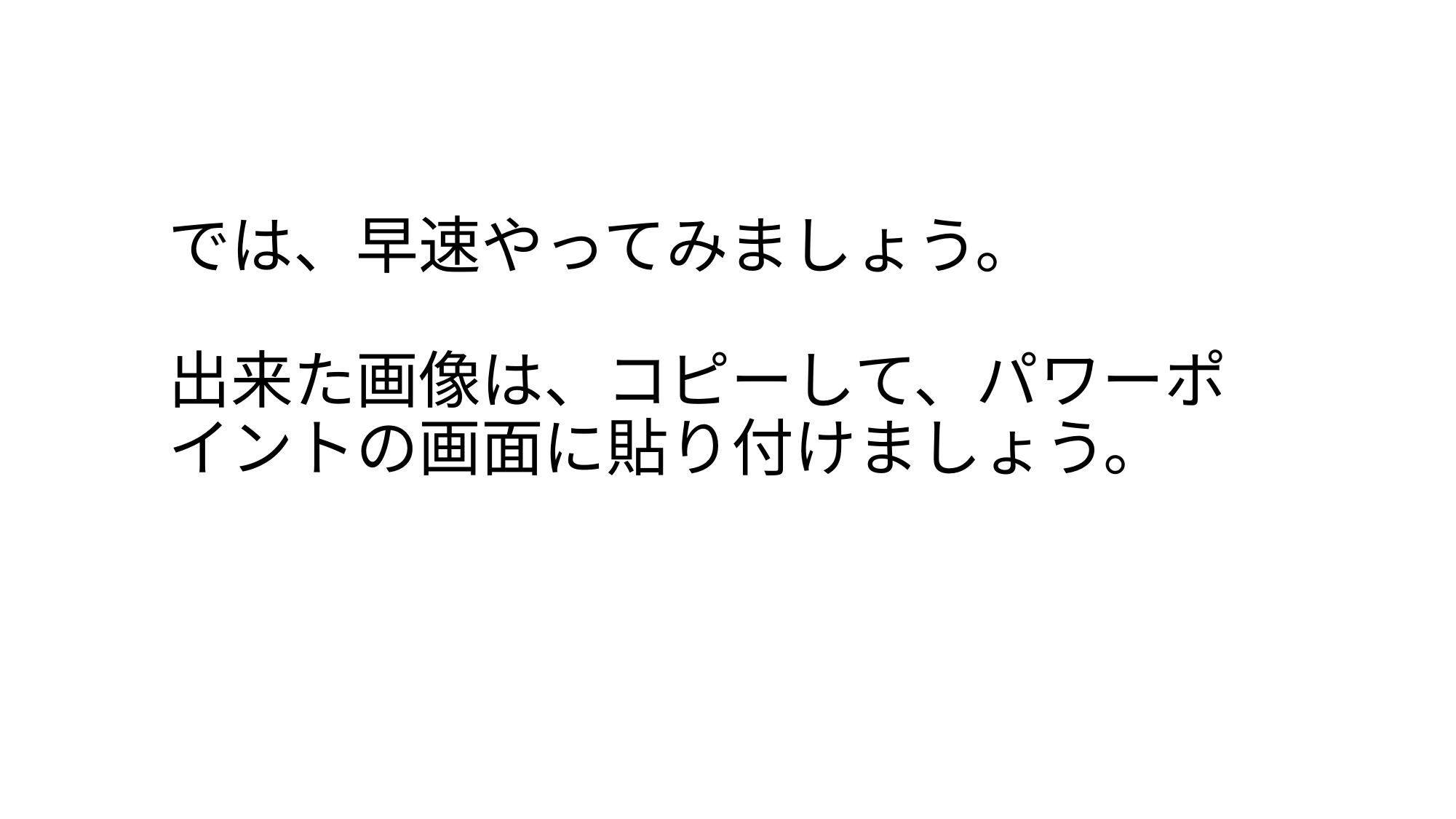

# では、早速やってみましょう。 出来た画像は、コピーして、パワーポイントの画面に貼り付けましょう。